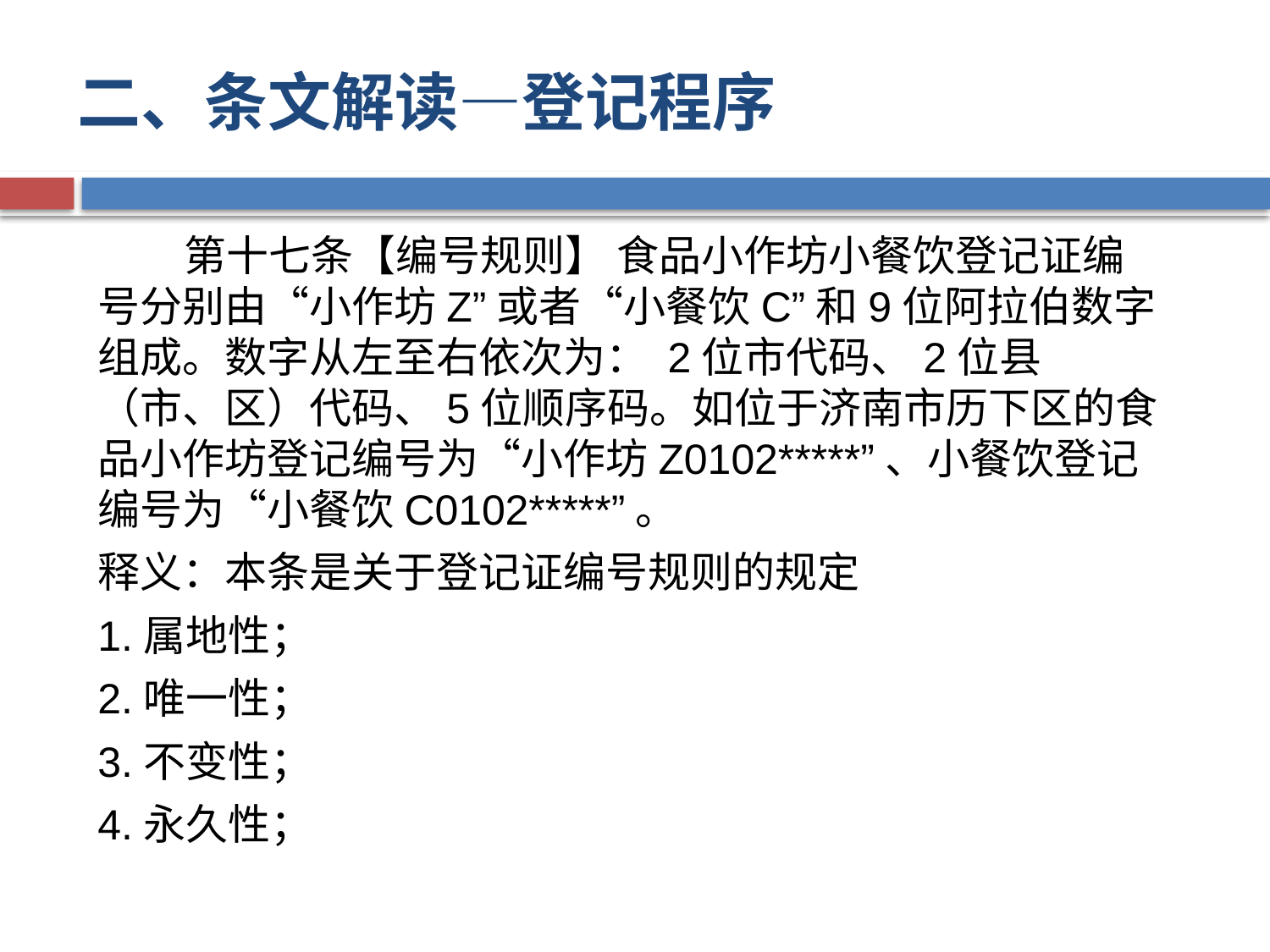

# 二、条文解读—登记程序
        第十七条【编号规则】 食品小作坊小餐饮登记证编号分别由“小作坊Z”或者“小餐饮C”和9位阿拉伯数字组成。数字从左至右依次为： 2位市代码、2位县（市、区）代码、5位顺序码。如位于济南市历下区的食品小作坊登记编号为“小作坊Z0102*****”、小餐饮登记编号为“小餐饮C0102*****”。
释义：本条是关于登记证编号规则的规定
1.属地性；
2.唯一性；
3.不变性；
4.永久性；